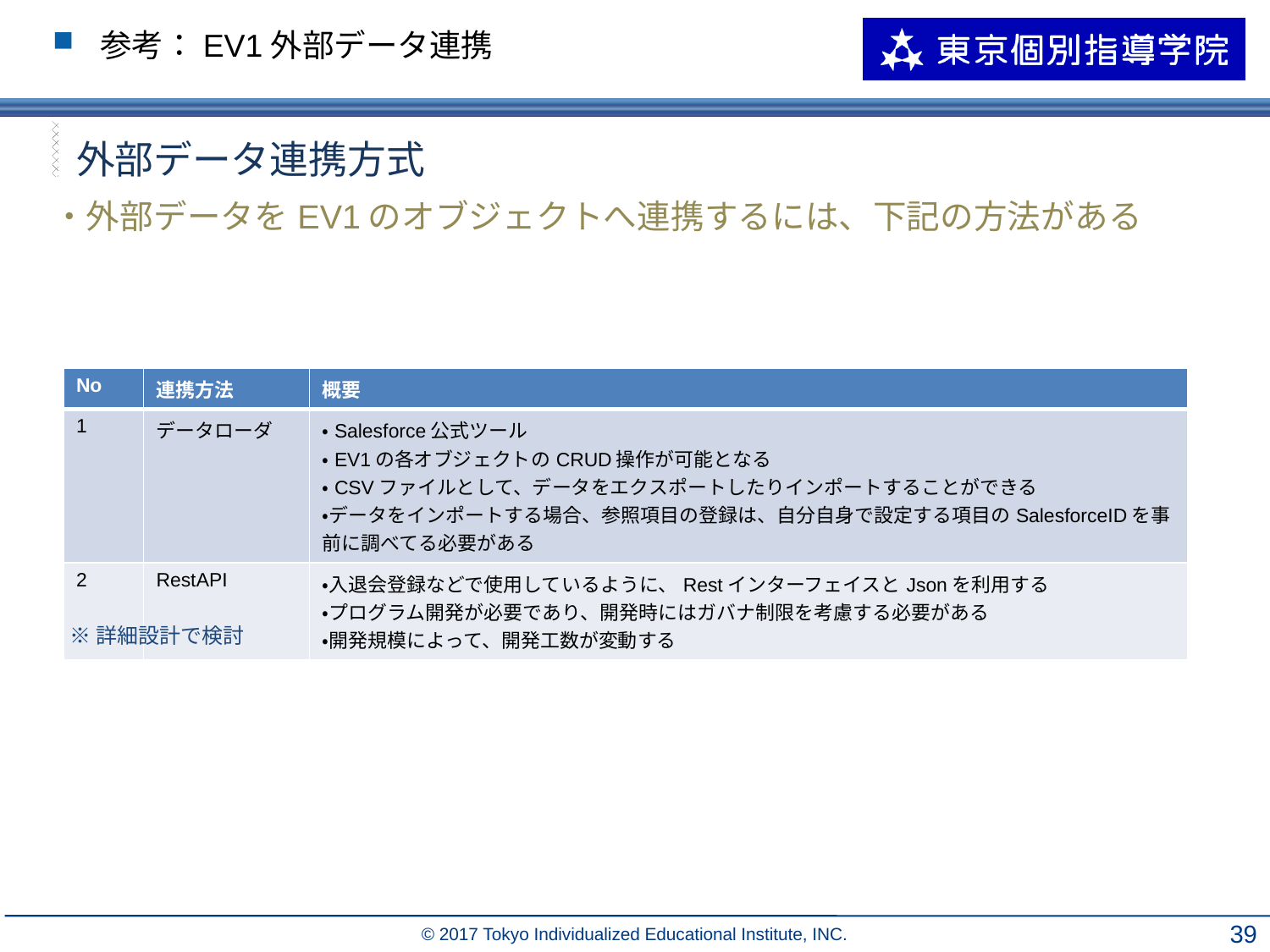

参考：EV1外部データ連携
# 外部データ連携方式

・外部データをEV1のオブジェクトへ連携するには、下記の方法がある

| No | 連携方法 | 概要 |
| --- | --- | --- |
| 1 | データローダ | ・Salesforce公式ツール ・EV1の各オブジェクトのCRUD操作が可能となる ・CSVファイルとして、データをエクスポートしたりインポートすることができる ・データをインポートする場合、参照項目の登録は、自分自身で設定する項目のSalesforceIDを事前に調べてる必要がある |
| 2 | RestAPI | ・入退会登録などで使用しているように、RestインターフェイスとJsonを利用する ・プログラム開発が必要であり、開発時にはガバナ制限を考慮する必要がある ・開発規模によって、開発工数が変動する |
※詳細設計で検討
39